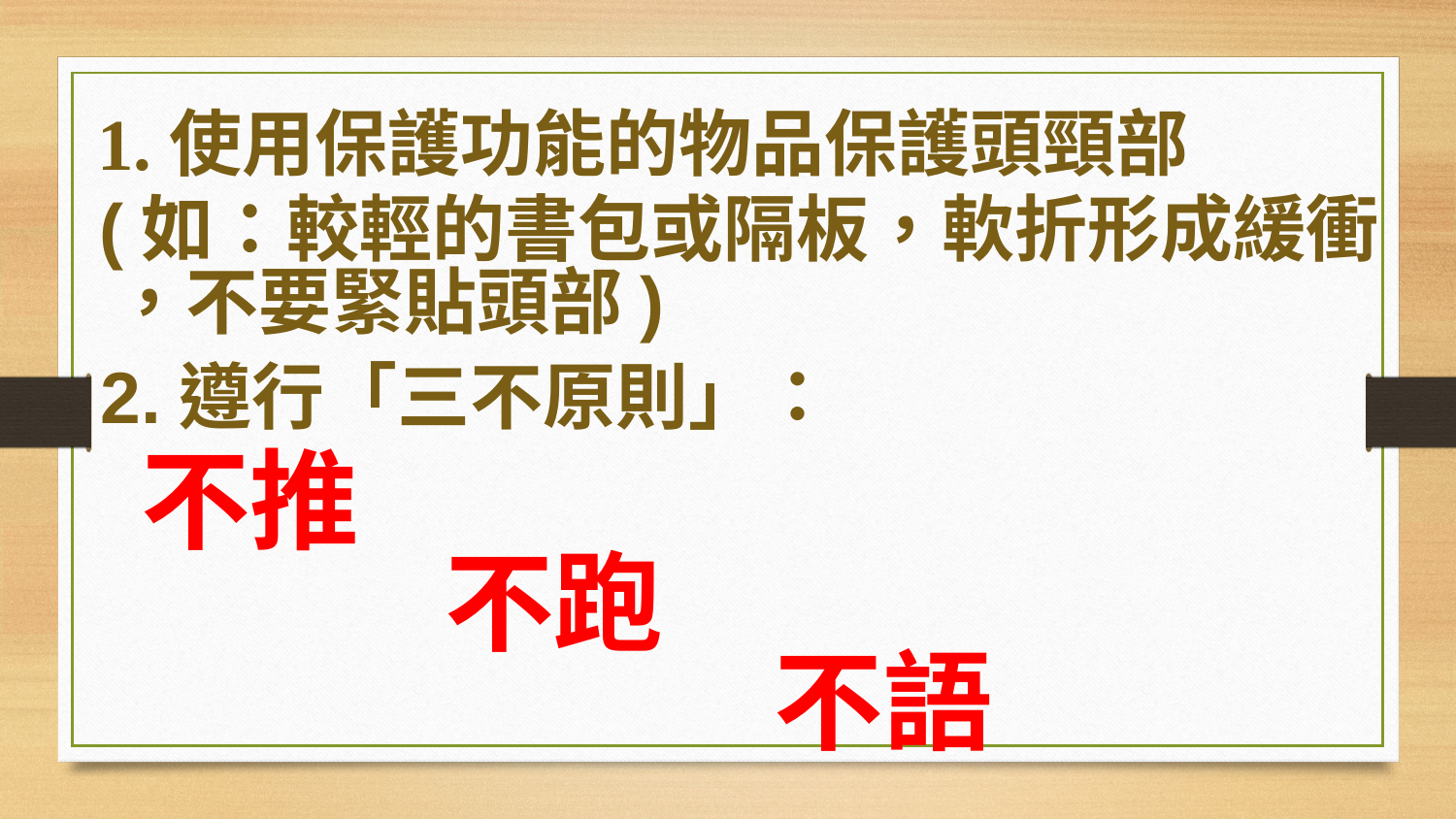

1.使用保護功能的物品保護頭頸部
 (如：較輕的書包或隔板，軟折形成緩衝
 ，不要緊貼頭部)
2.遵行「三不原則」：
不推
不跑
不語